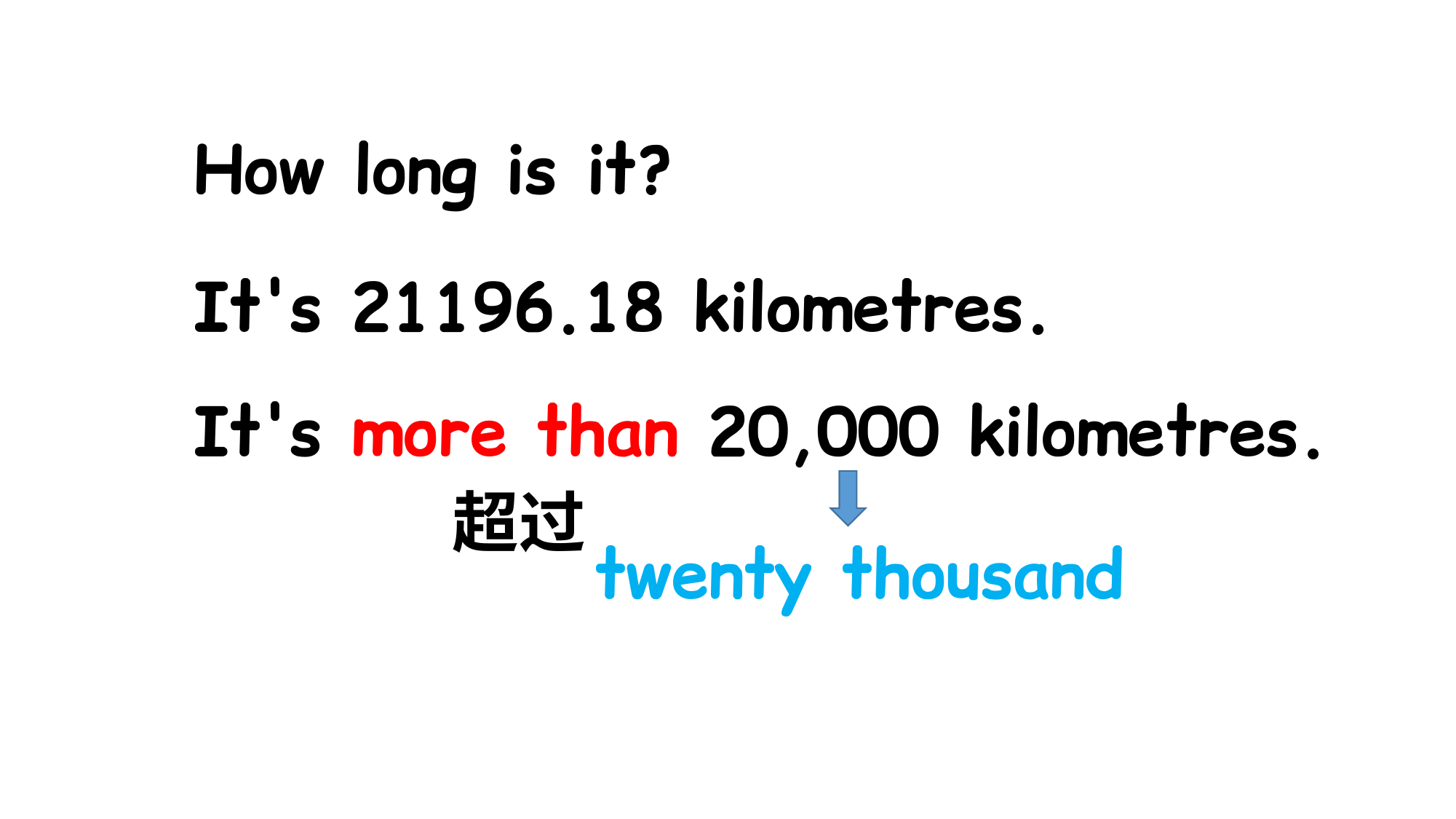

How long is it?
It's 21196.18 kilometres.
It's more than 20,000 kilometres.

超过
twenty thousand